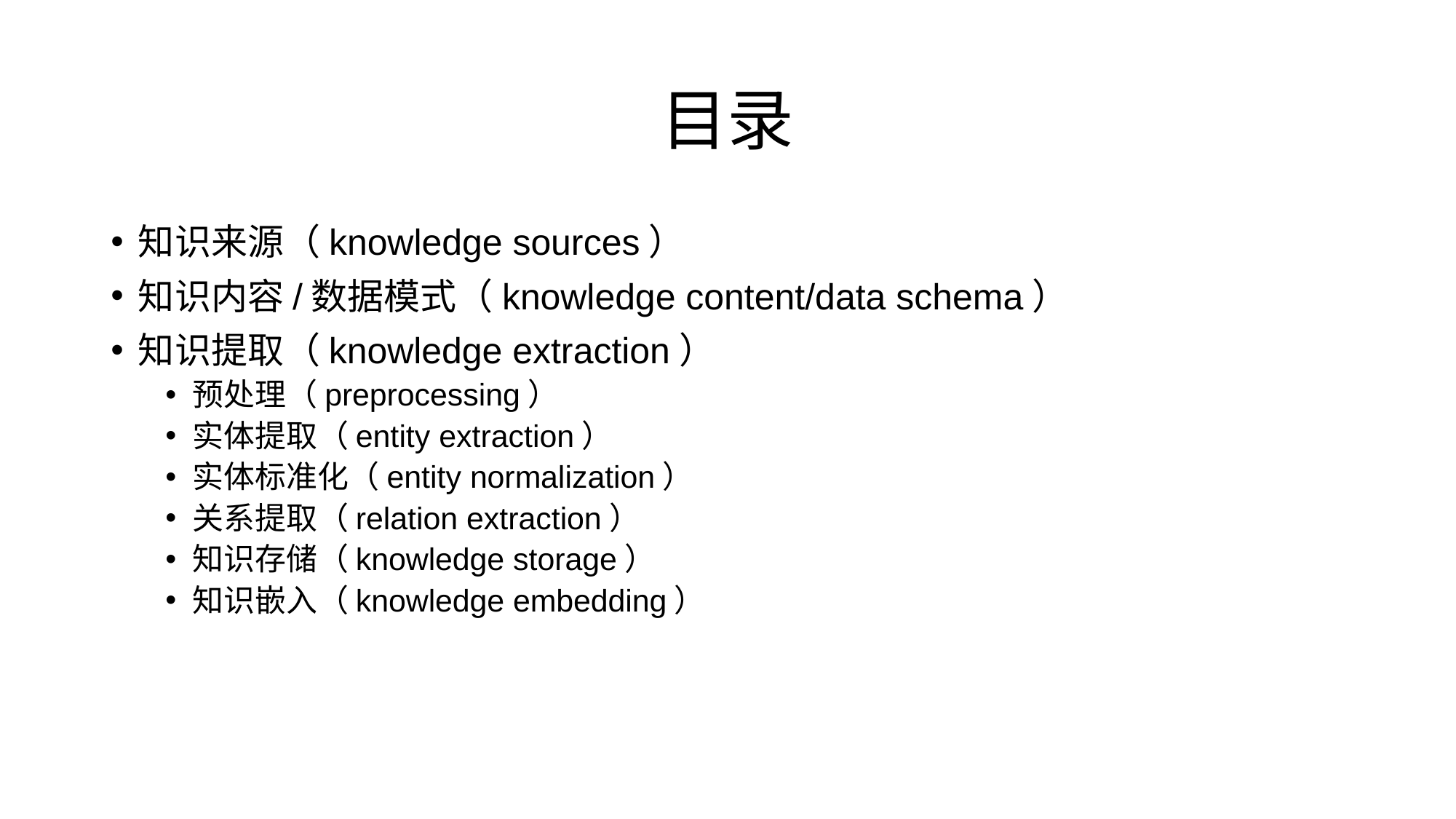

# 目录
知识来源（knowledge sources）
知识内容/数据模式（knowledge content/data schema）
知识提取（knowledge extraction）
预处理（preprocessing）
实体提取（entity extraction）
实体标准化（entity normalization）
关系提取（relation extraction）
知识存储（knowledge storage）
知识嵌入（knowledge embedding）